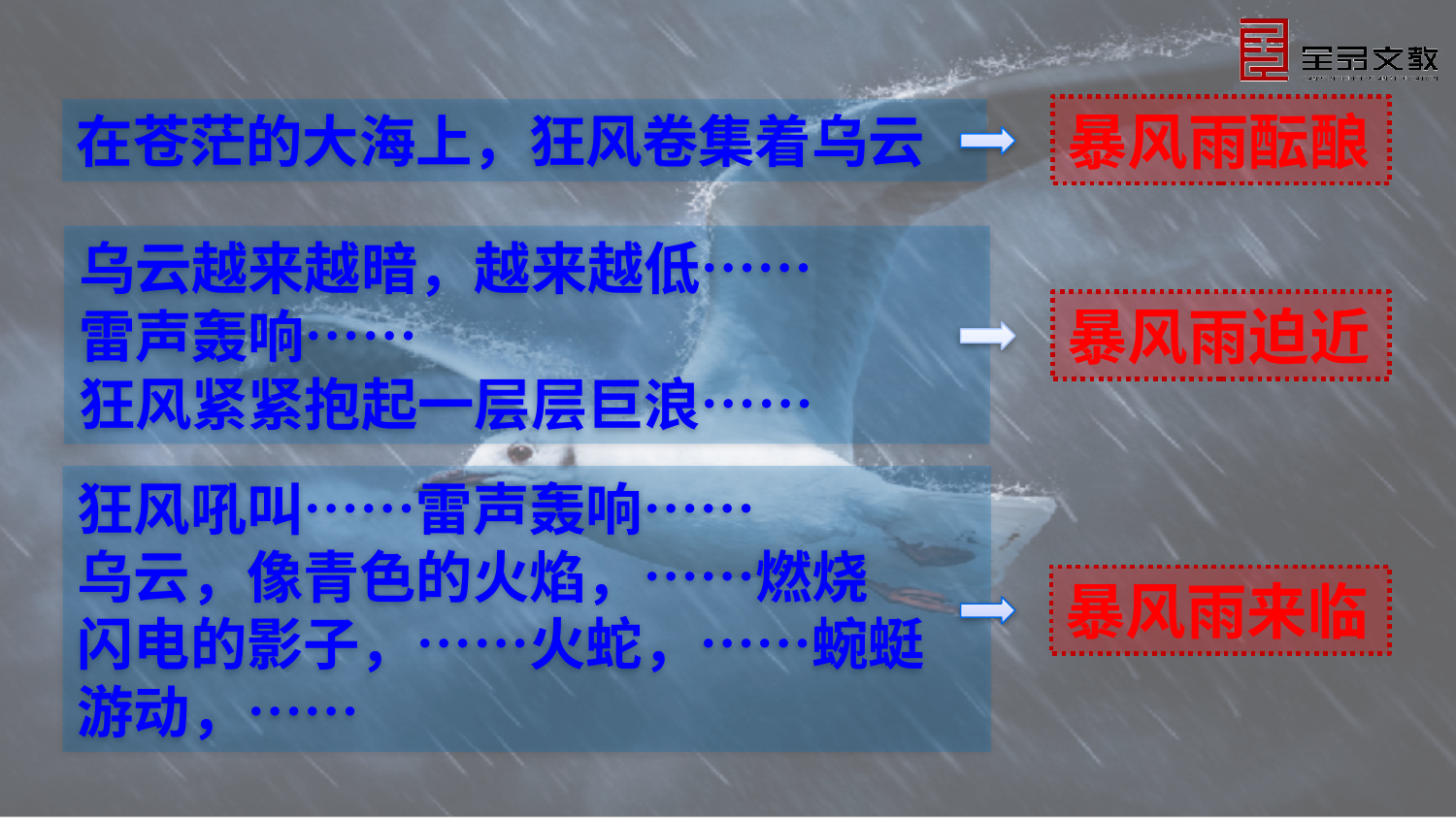

暴风雨酝酿
在苍茫的大海上，狂风卷集着乌云

乌云越来越暗，越来越低……
雷声轰响……
狂风紧紧抱起一层层巨浪……
暴风雨迫近

狂风吼叫……雷声轰响……
乌云，像青色的火焰，……燃烧
闪电的影子，……火蛇，……蜿蜓游动，……
暴风雨来临